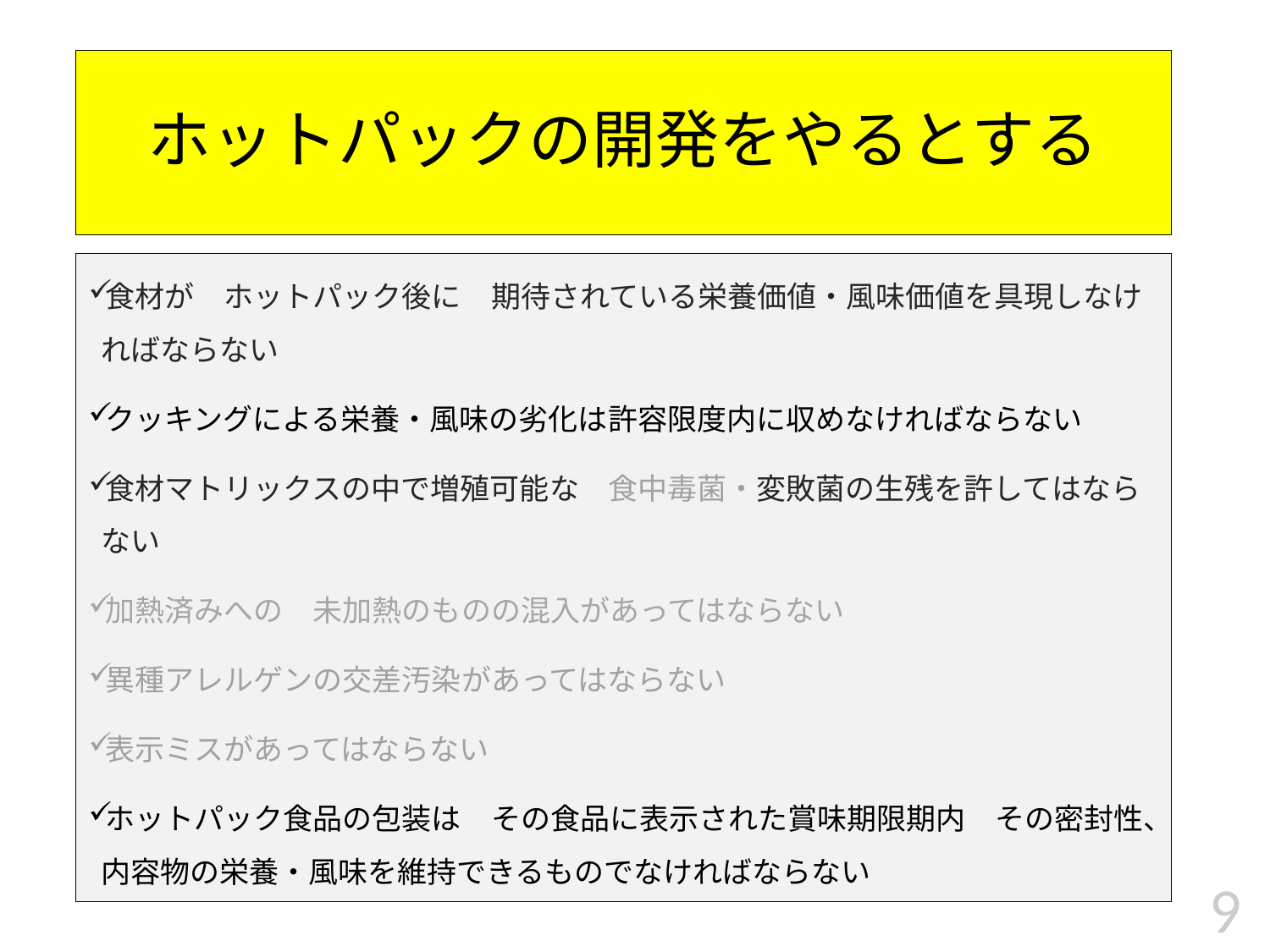

ホットパックの開発をやるとする
食材が　ホットパック後に　期待されている栄養価値・風味価値を具現しなければならない
クッキングによる栄養・風味の劣化は許容限度内に収めなければならない
食材マトリックスの中で増殖可能な　食中毒菌・変敗菌の生残を許してはならない
加熱済みへの　未加熱のものの混入があってはならない
異種アレルゲンの交差汚染があってはならない
表示ミスがあってはならない
ホットパック食品の包装は　その食品に表示された賞味期限期内　その密封性、内容物の栄養・風味を維持できるものでなければならない

9